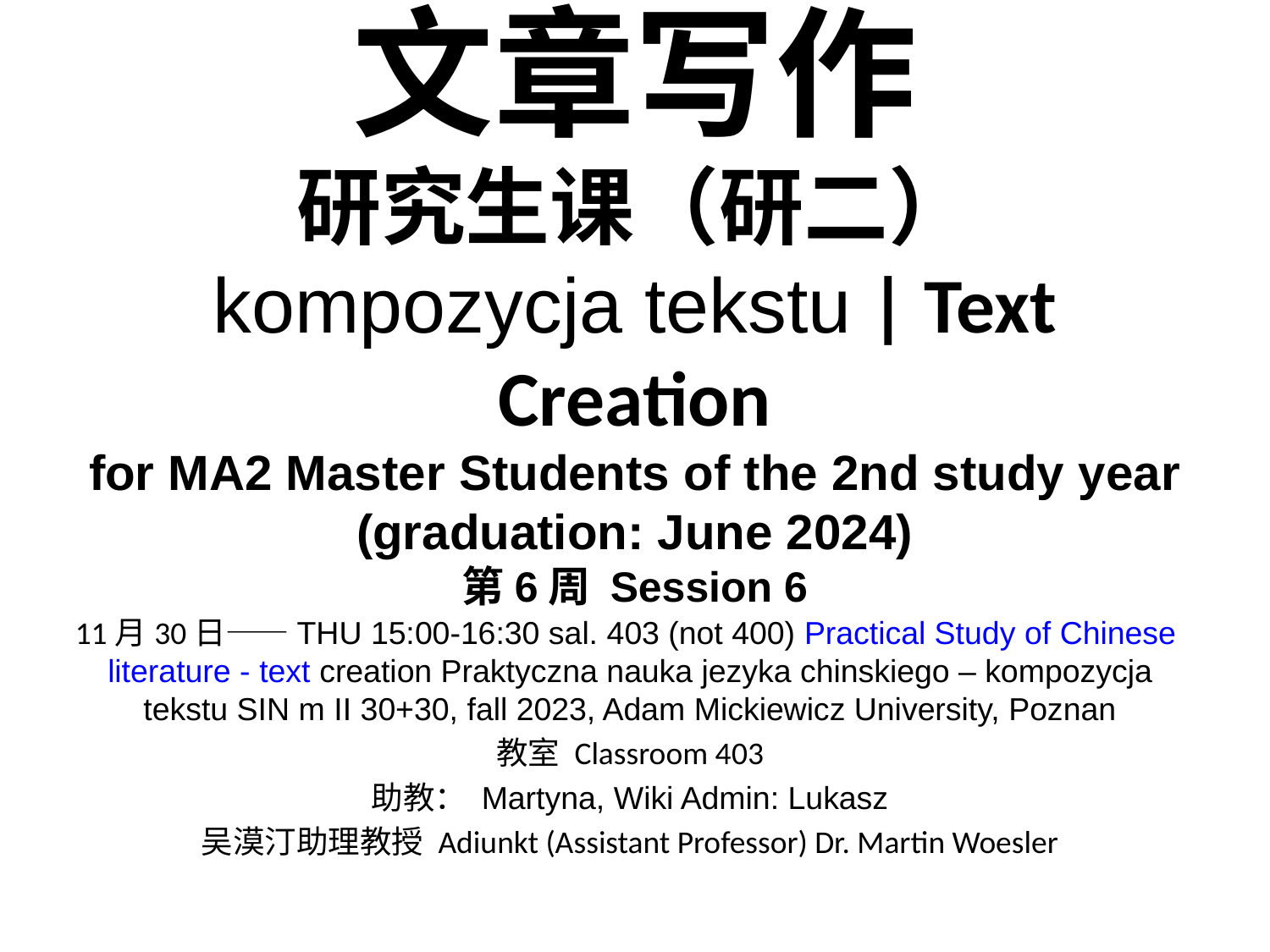

# 文章写作 研究生课（研二） kompozycja tekstu | Text Creation for MA2 Master Students of the 2nd study year (graduation: June 2024) 第6周 Session 6
11月30日——THU 15:00-16:30 sal. 403 (not 400) Practical Study of Chinese literature - text creation Praktyczna nauka jezyka chinskiego – kompozycja tekstu SIN m II 30+30, fall 2023, Adam Mickiewicz University, Poznan
教室 Classroom 403
助教： Martyna, Wiki Admin: Lukasz
吴漠汀助理教授 Adiunkt (Assistant Professor) Dr. Martin Woesler